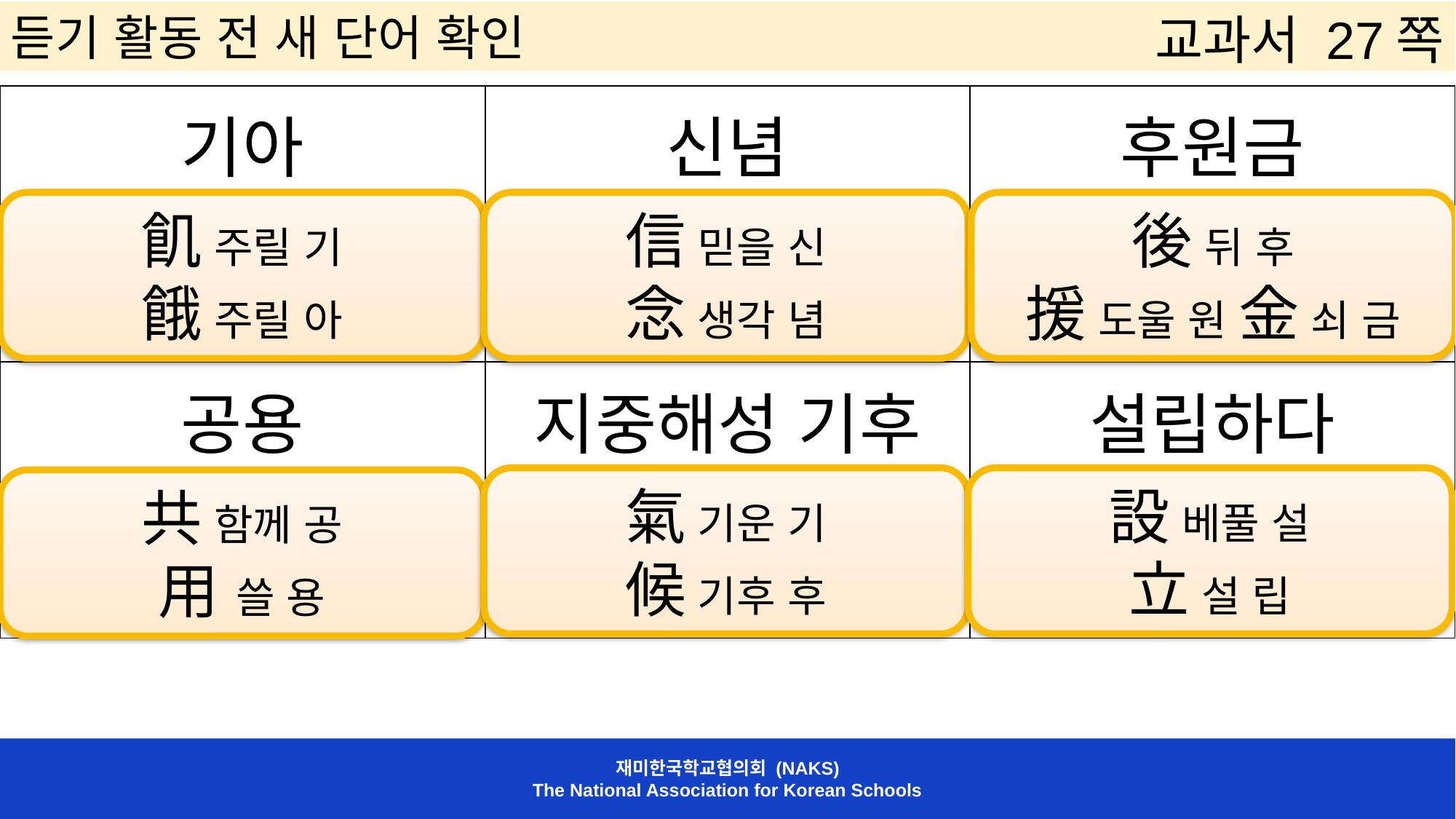

듣기 활동 전 새 단어 확인
교과서 27쪽
| 기아 | 신념 | 후원금 |
| --- | --- | --- |
| 공용 | 지중해성 기후 | 설립하다 |
飢 주릴 기
餓 주릴 아
信 믿을 신
念 생각 념
後 뒤 후
援 도울 원 金 쇠 금
氣 기운 기
候 기후 후
設 베풀 설
立 설 립
共 함께 공
用 쓸 용
재미한국학교협의회 (NAKS)
The National Association for Korean Schools